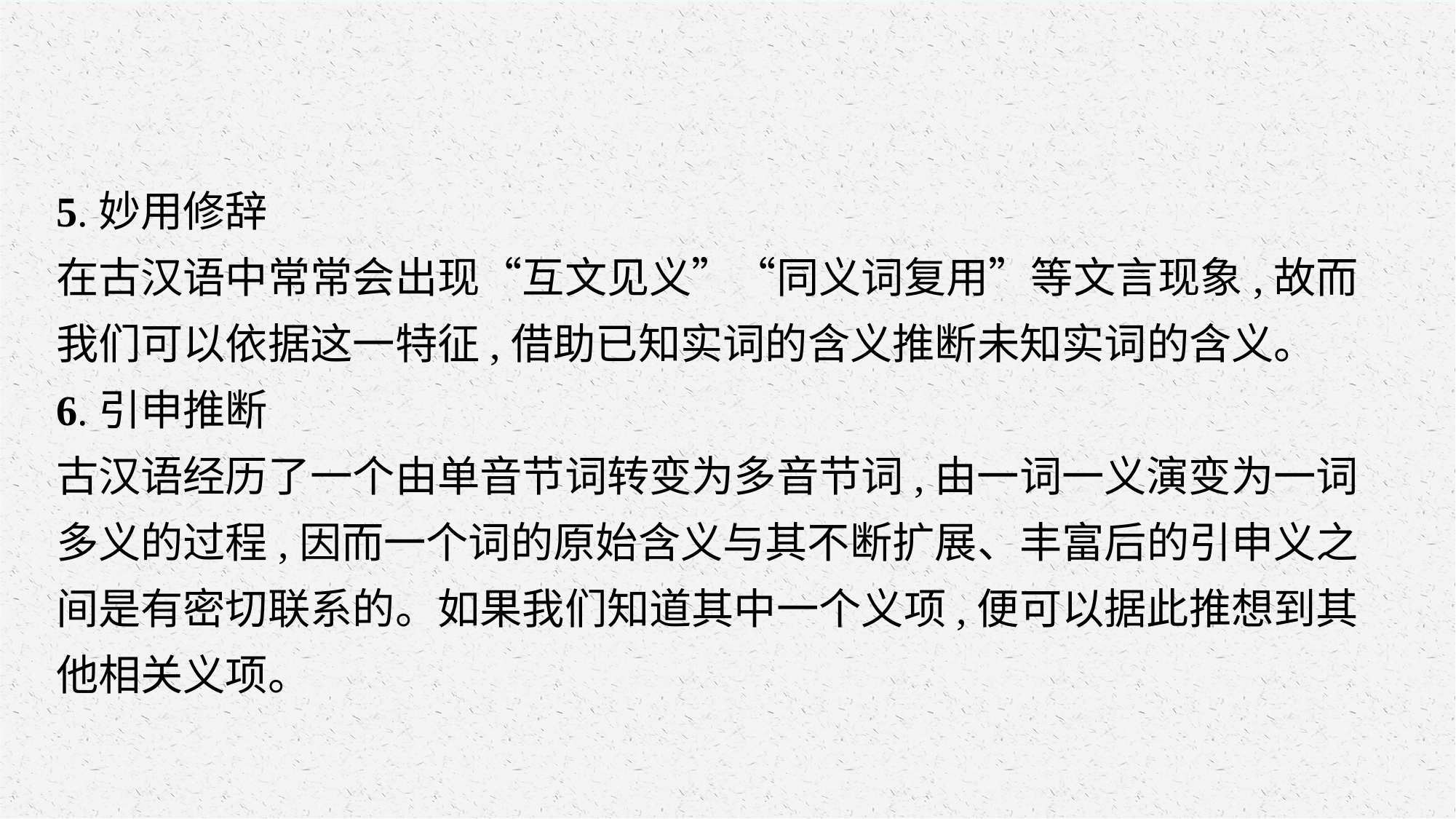

5.妙用修辞
在古汉语中常常会出现“互文见义”“同义词复用”等文言现象,故而我们可以依据这一特征,借助已知实词的含义推断未知实词的含义。
6.引申推断
古汉语经历了一个由单音节词转变为多音节词,由一词一义演变为一词多义的过程,因而一个词的原始含义与其不断扩展、丰富后的引申义之间是有密切联系的。如果我们知道其中一个义项,便可以据此推想到其他相关义项。